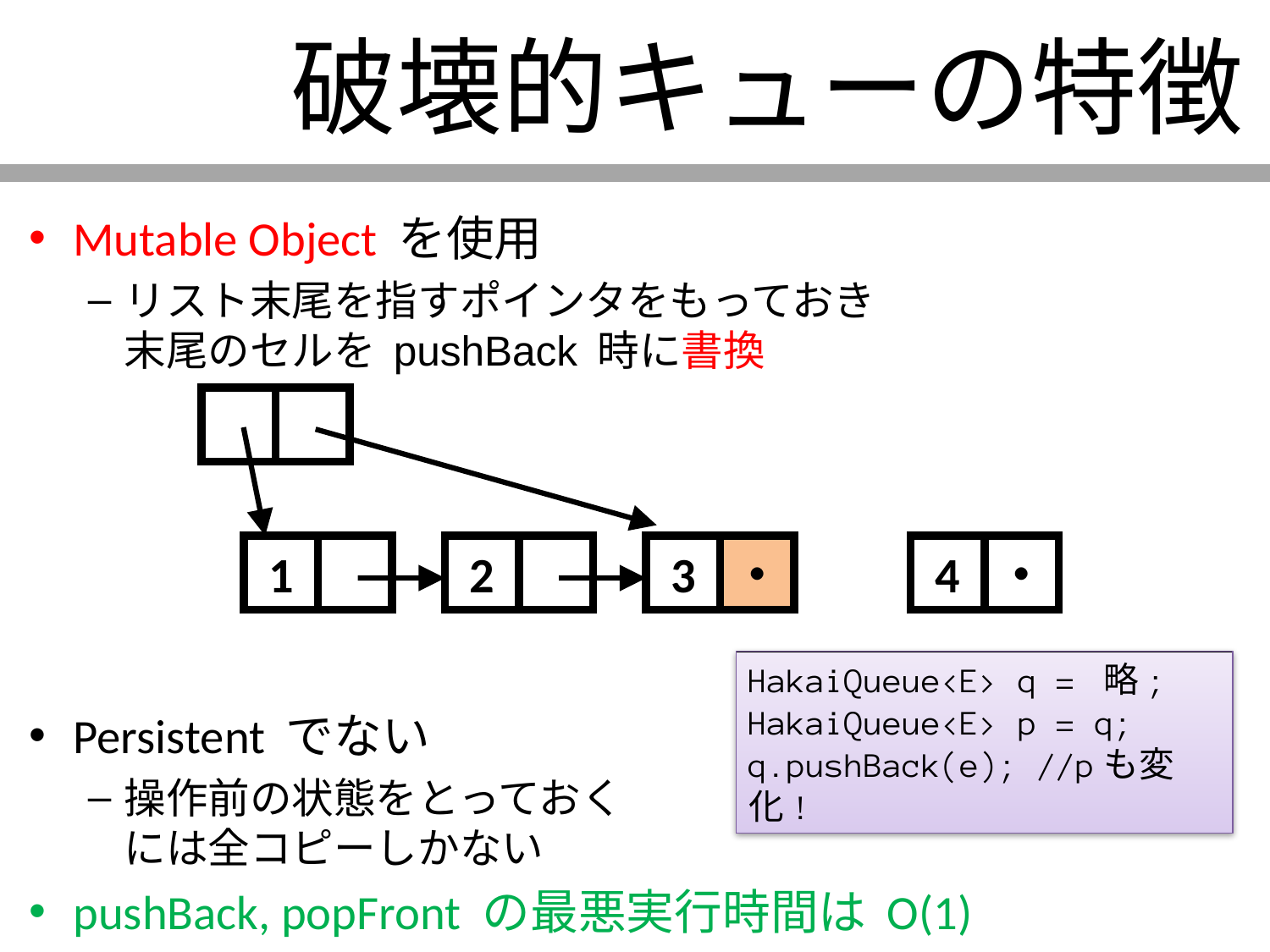

# 破壊的キューの特徴
Mutable Object を使用
リスト末尾を指すポインタをもっておき
末尾のセルを pushBack 時に書換

Persistent でない
操作前の状態をとっておく
には全コピーしかない
pushBack, popFront の最悪実行時間は O(1)

1

2

3
・
4
・

HakaiQueue<E> q = 略;
HakaiQueue<E> p = q;
q.pushBack(e); //pも変化!